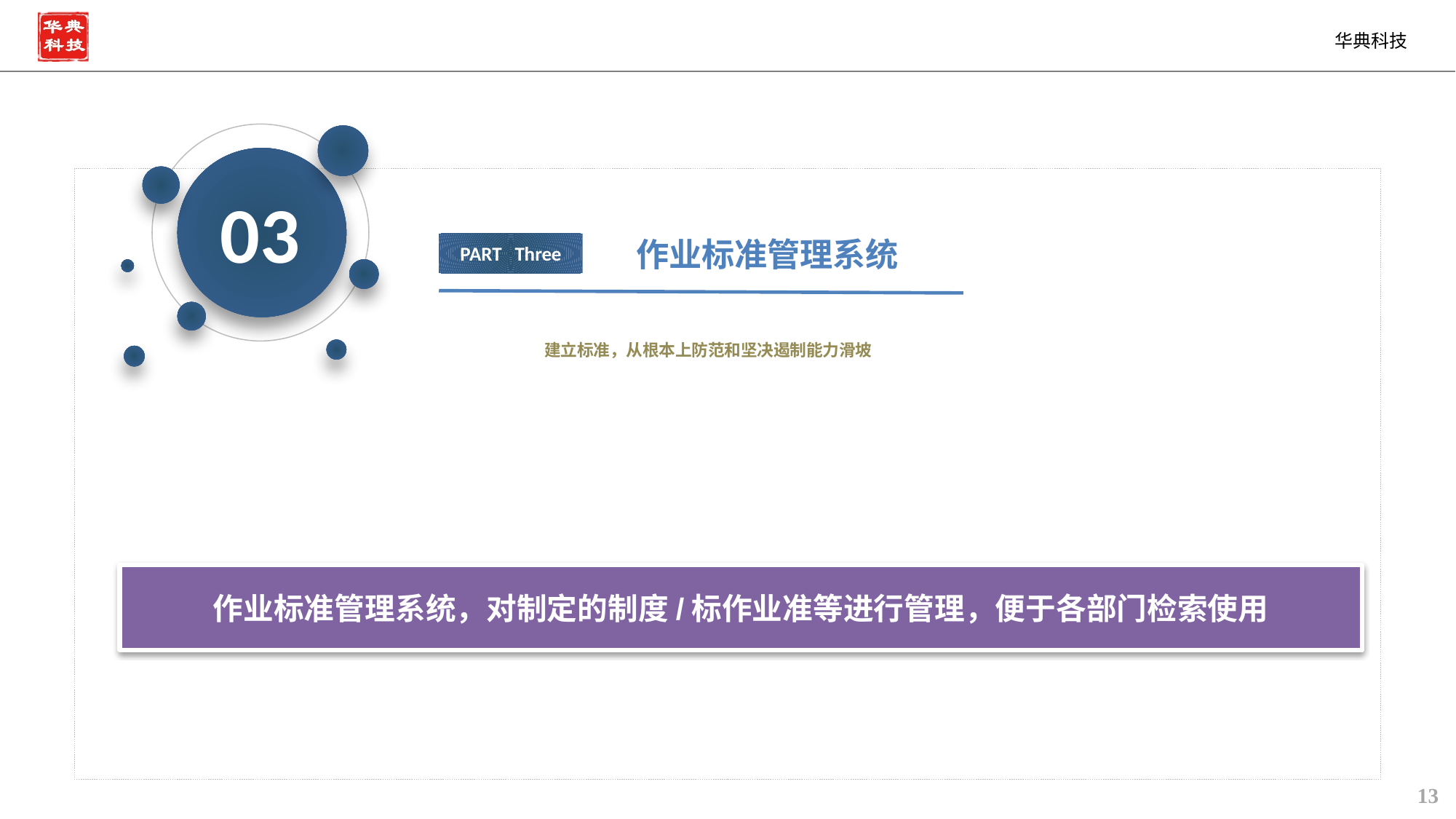

03

作业标准管理系统
PART   Three

建立标准，从根本上防范和坚决遏制能力滑坡

作业标准管理系统，对制定的制度/标作业准等进行管理，便于各部门检索使用